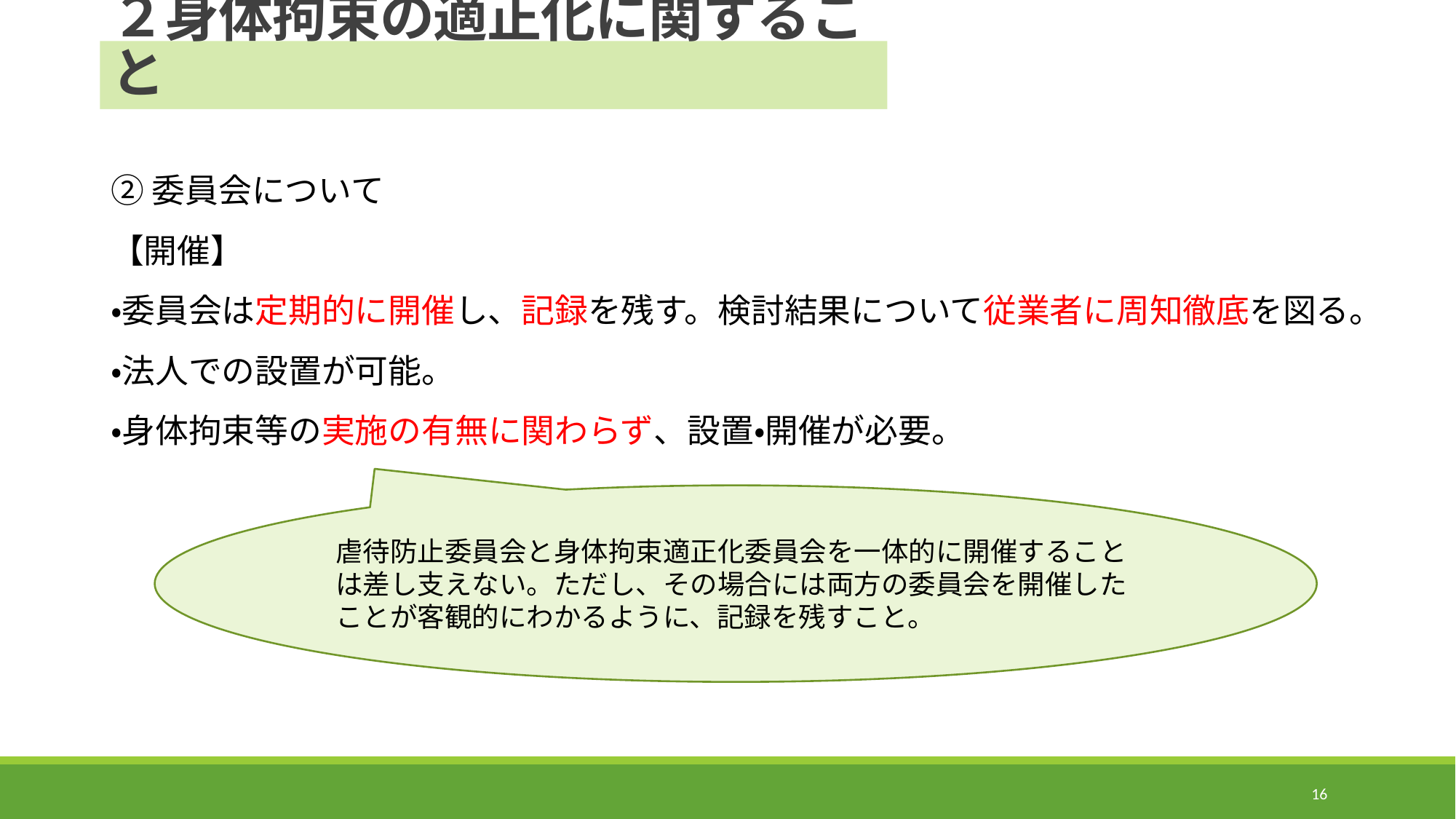

# ２身体拘束の適正化に関すること
②委員会について
【開催】
・委員会は定期的に開催し、記録を残す。検討結果について従業者に周知徹底を図る。
・法人での設置が可能。
・身体拘束等の実施の有無に関わらず、設置・開催が必要。

虐待防止委員会と身体拘束適正化委員会を一体的に開催することは差し支えない。ただし、その場合には両方の委員会を開催したことが客観的にわかるように、記録を残すこと。
16